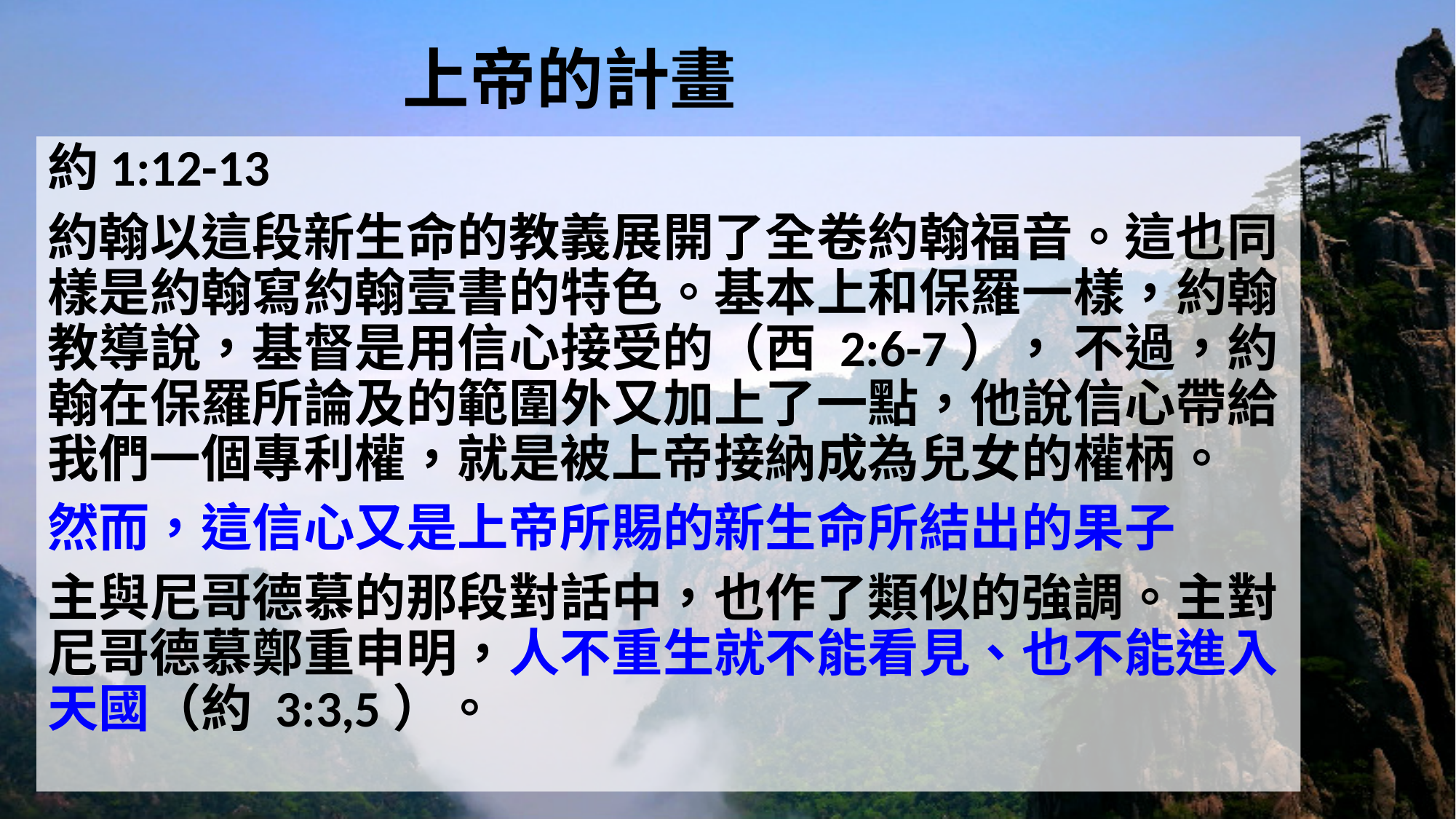

# 上帝的計畫
約1:12-13
約翰以這段新生命的教義展開了全卷約翰福音。這也同樣是約翰寫約翰壹書的特色。基本上和保羅一樣，約翰教導說，基督是用信心接受的（西 2:6-7）， 不過，約翰在保羅所論及的範圍外又加上了一點，他說信心帶給我們一個專利權，就是被上帝接納成為兒女的權柄。
然而，這信心又是上帝所賜的新生命所結出的果子
主與尼哥德慕的那段對話中，也作了類似的強調。主對尼哥德慕鄭重申明，人不重生就不能看見、也不能進入天國（約 3:3,5）。